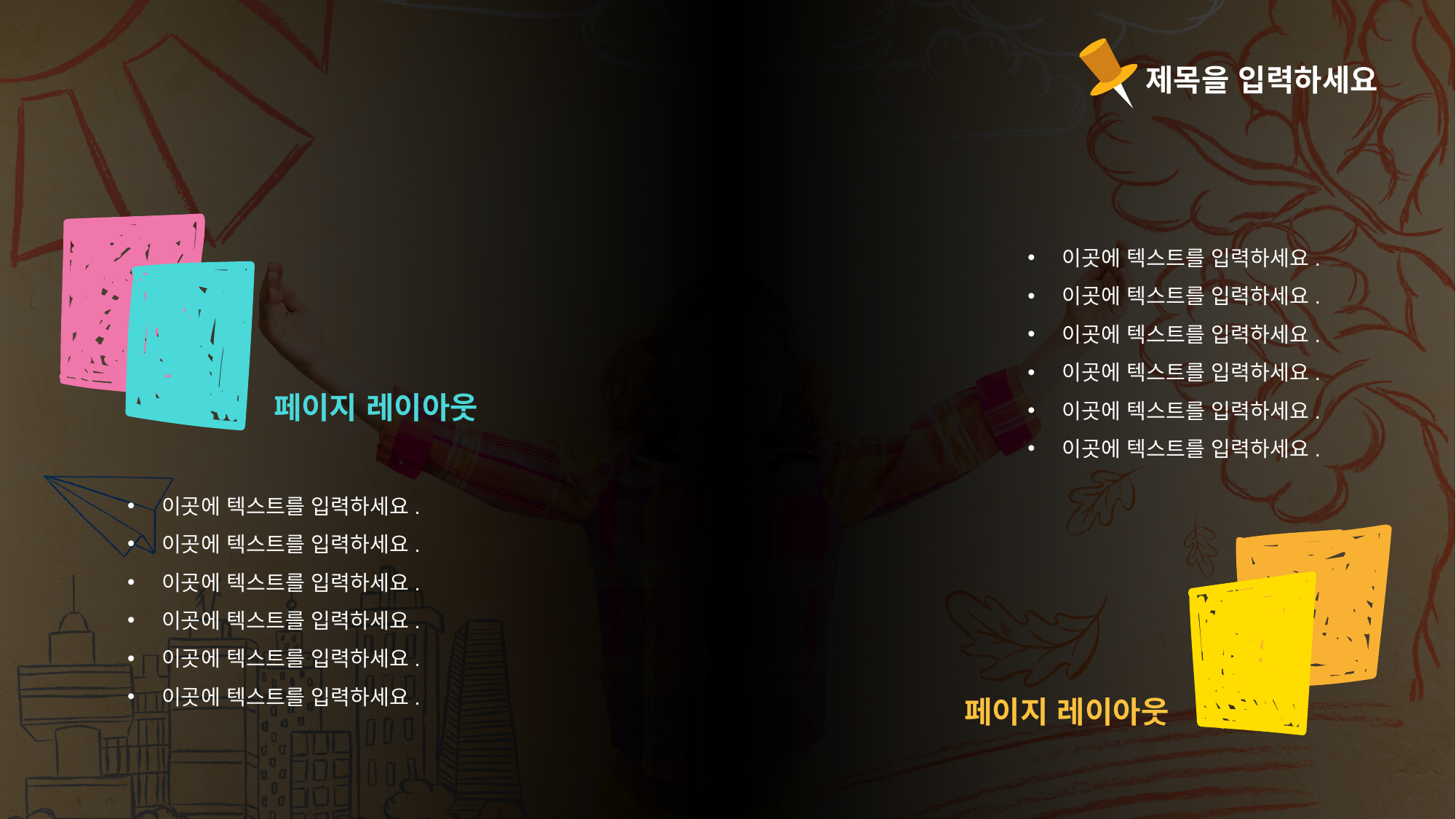

제목을 입력하세요

이곳에 텍스트를 입력하세요.
이곳에 텍스트를 입력하세요.
이곳에 텍스트를 입력하세요.
이곳에 텍스트를 입력하세요.
이곳에 텍스트를 입력하세요.
이곳에 텍스트를 입력하세요.
페이지 레이아웃
이곳에 텍스트를 입력하세요.
이곳에 텍스트를 입력하세요.
이곳에 텍스트를 입력하세요.
이곳에 텍스트를 입력하세요.
이곳에 텍스트를 입력하세요.
이곳에 텍스트를 입력하세요.

페이지 레이아웃